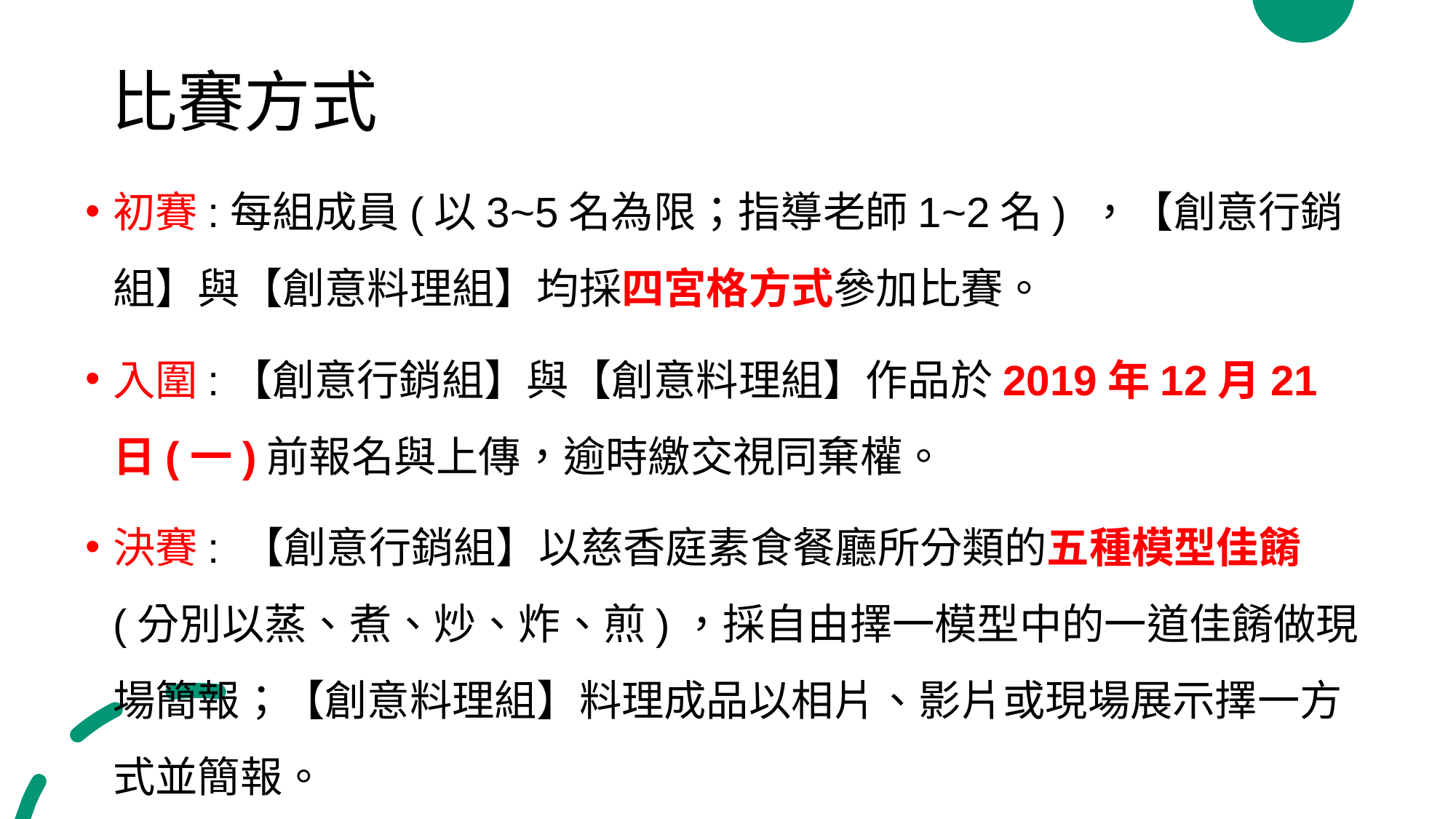

# 比賽方式
初賽:每組成員(以3~5名為限；指導老師1~2名) ，【創意行銷組】與【創意料理組】均採四宮格方式參加比賽。
入圍:【創意行銷組】與【創意料理組】作品於2019年12月21日(一)前報名與上傳，逾時繳交視同棄權。
決賽: 【創意行銷組】以慈香庭素食餐廳所分類的五種模型佳餚(分別以蒸、煮、炒、炸、煎)，採自由擇一模型中的一道佳餚做現場簡報；【創意料理組】料理成品以相片、影片或現場展示擇一方式並簡報。